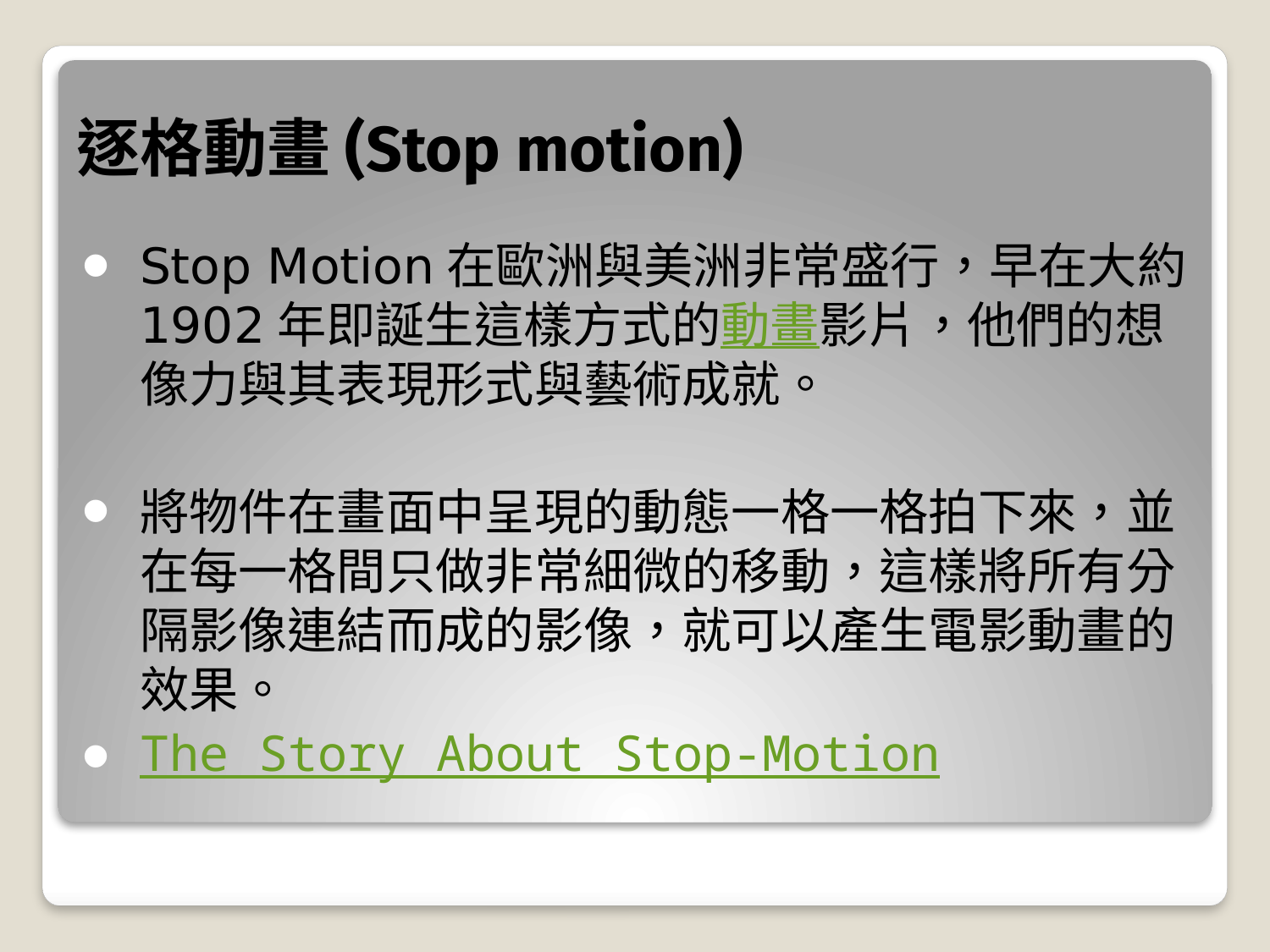

# 逐格動畫(Stop motion)
Stop Motion在歐洲與美洲非常盛行，早在大約1902年即誕生這樣方式的動畫影片，他們的想像力與其表現形式與藝術成就。

將物件在畫面中呈現的動態一格一格拍下來，並在每一格間只做非常細微的移動，這樣將所有分隔影像連結而成的影像，就可以產生電影動畫的效果。
The Story About Stop-Motion